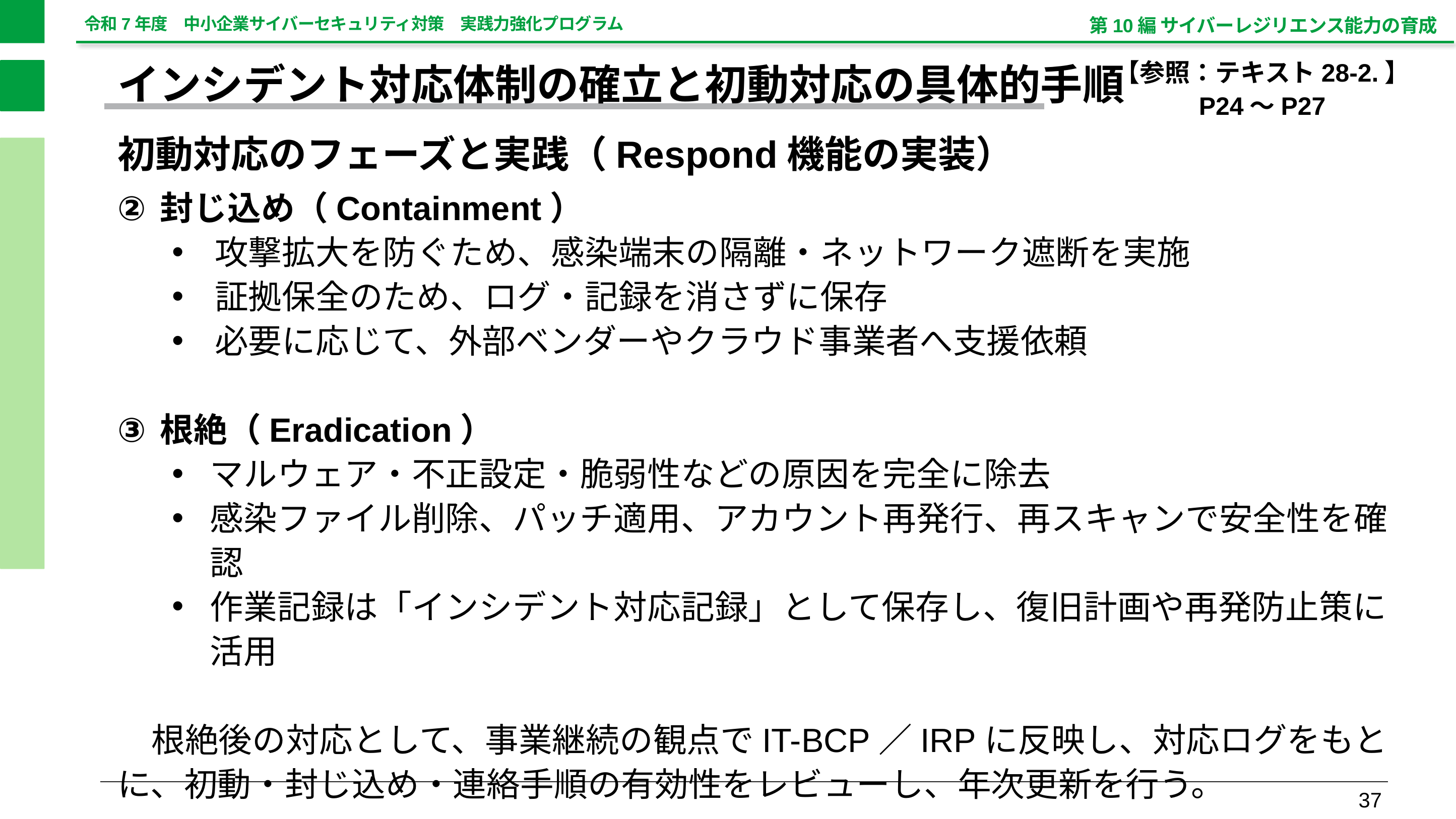

第10編 サイバーレジリエンス能力の育成
【参照：テキスト28-2.】
P24～P27
インシデント対応体制の確立と初動対応の具体的手順

初動対応のフェーズと実践（Respond機能の実装）
封じ込め（Containment）
攻撃拡大を防ぐため、感染端末の隔離・ネットワーク遮断を実施
証拠保全のため、ログ・記録を消さずに保存
必要に応じて、外部ベンダーやクラウド事業者へ支援依頼

根絶（Eradication）
マルウェア・不正設定・脆弱性などの原因を完全に除去
感染ファイル削除、パッチ適用、アカウント再発行、再スキャンで安全性を確認
作業記録は「インシデント対応記録」として保存し、復旧計画や再発防止策に活用

　根絶後の対応として、事業継続の観点でIT-BCP／IRPに反映し、対応ログをもとに、初動・封じ込め・連絡手順の有効性をレビューし、年次更新を行う。